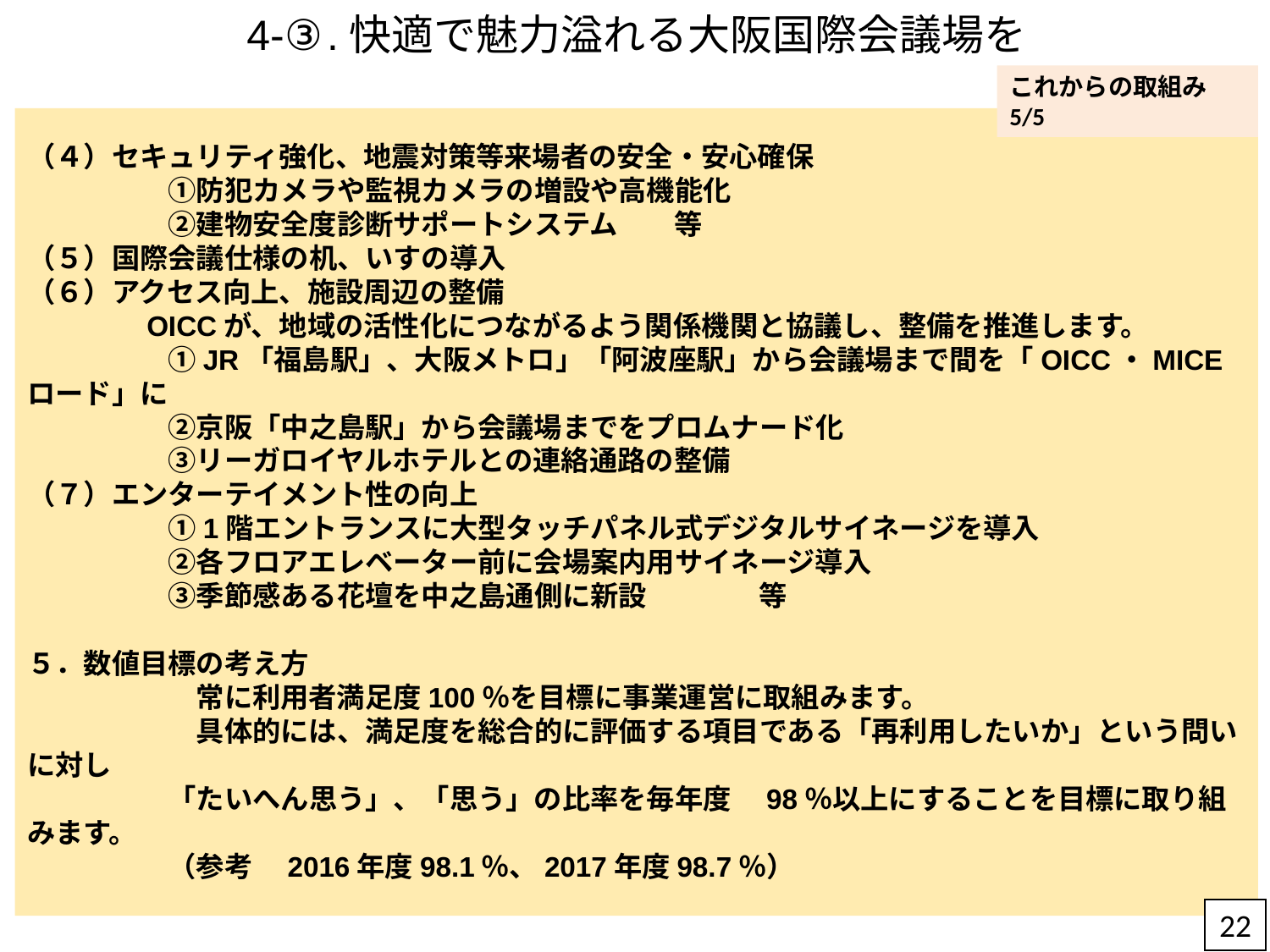

# 4-③.快適で魅力溢れる大阪国際会議場を
これからの取組み5/5

（４）セキュリティ強化、地震対策等来場者の安全・安心確保
　　　　　①防犯カメラや監視カメラの増設や高機能化
　　　　　②建物安全度診断サポートシステム　　等
（５）国際会議仕様の机、いすの導入
（６）アクセス向上、施設周辺の整備
　　　　OICCが、地域の活性化につながるよう関係機関と協議し、整備を推進します。
　　　　　①JR「福島駅」、大阪メトロ」「阿波座駅」から会議場まで間を「OICC・MICEロード」に
　　　　　②京阪「中之島駅」から会議場までをプロムナード化
　　　　　③リーガロイヤルホテルとの連絡通路の整備
（７）エンターテイメント性の向上
　　　　　①1階エントランスに大型タッチパネル式デジタルサイネージを導入
　　　　　②各フロアエレベーター前に会場案内用サイネージ導入
　　　　　③季節感ある花壇を中之島通側に新設　　　　等

５．数値目標の考え方
　　　　　　常に利用者満足度100％を目標に事業運営に取組みます。
　　　　　　具体的には、満足度を総合的に評価する項目である「再利用したいか」という問いに対し
　　　　　「たいへん思う」、「思う」の比率を毎年度　98％以上にすることを目標に取り組みます。
　　　　　（参考　2016年度98.1％、2017年度98.7％）
22